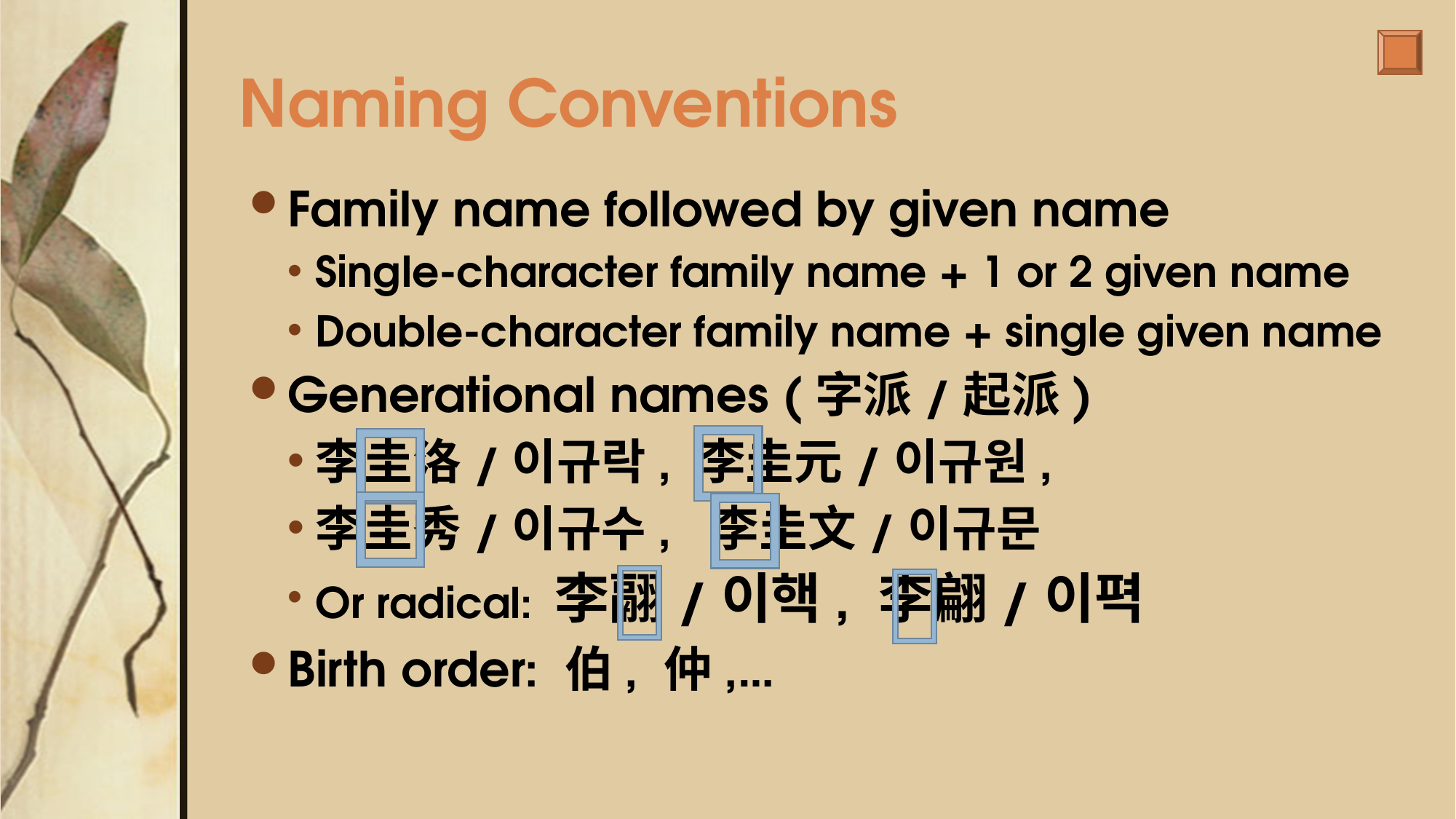

# Naming Conventions
Family name followed by given name
Single-character family name + 1 or 2 given name
Double-character family name + single given name
Generational names (字派/起派)
李圭洛/이규락, 李圭元/이규원,
李圭秀/이규수,  李圭文/이규문
Or radical: 李翮/이핵, 李翩/이펵
Birth order: 伯, 仲,…